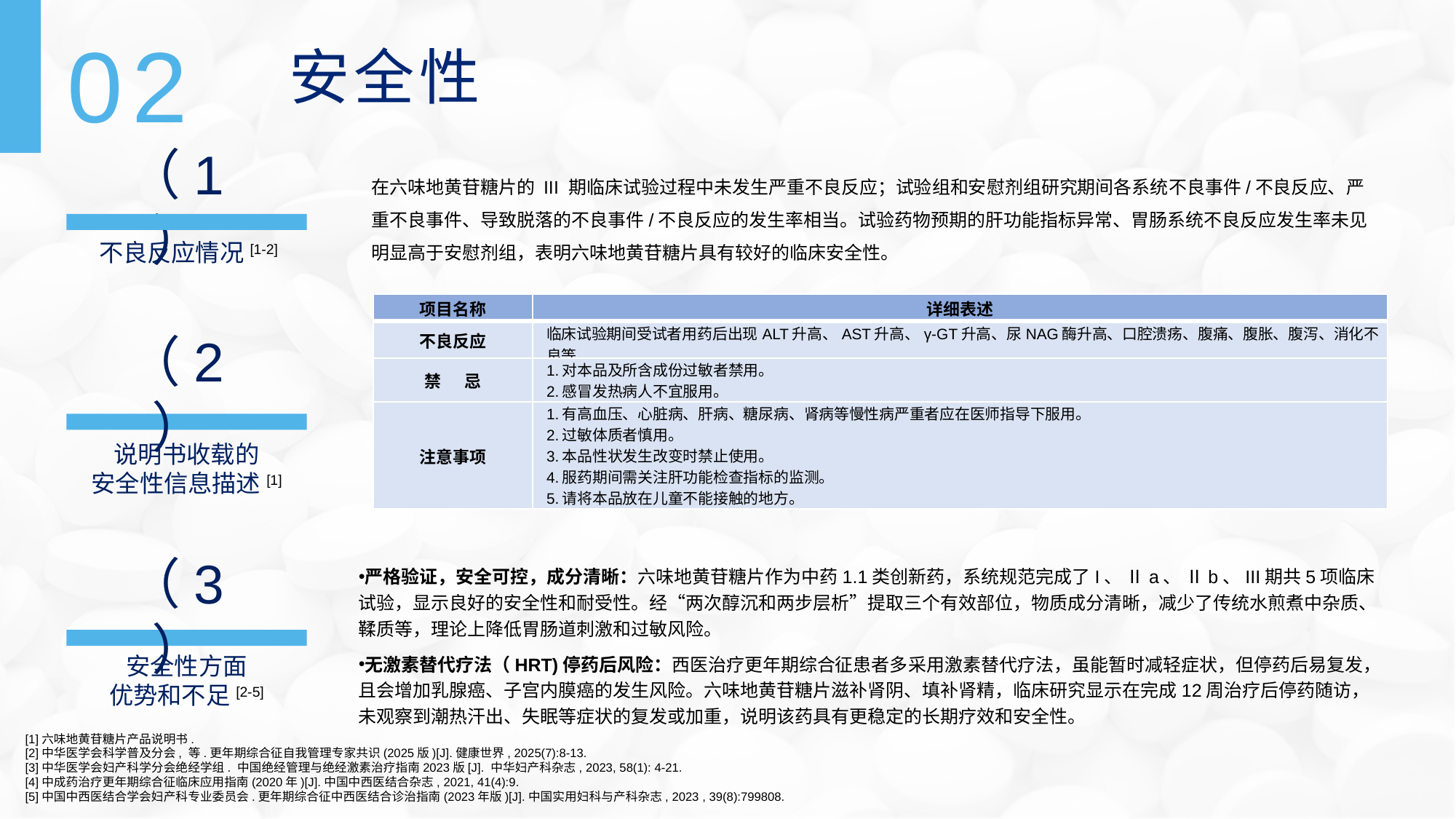

02
安全性
（1）
在六味地黄苷糖片的 III 期临床试验过程中未发生严重不良反应；试验组和安慰剂组研究期间各系统不良事件/不良反应、严重不良事件、导致脱落的不良事件/不良反应的发生率相当。试验药物预期的肝功能指标异常、胃肠系统不良反应发生率未见明显高于安慰剂组，表明六味地黄苷糖片具有较好的临床安全性。

不良反应情况[1-2]
| 项目名称 | 详细表述 |
| --- | --- |
| 不良反应 | 临床试验期间受试者用药后出现ALT升高、AST升高、γ-GT升高、尿NAG酶升高、口腔溃疡、腹痛、腹胀、腹泻、消化不良等。 |
| 禁 忌 | 1.对本品及所含成份过敏者禁用。 2.感冒发热病人不宜服用。 |
| 注意事项 | 1.有高血压、心脏病、肝病、糖尿病、肾病等慢性病严重者应在医师指导下服用。 2.过敏体质者慎用。 3.本品性状发生改变时禁止使用。 4.服药期间需关注肝功能检查指标的监测。 5.请将本品放在儿童不能接触的地方。 |
（2）

说明书收载的
安全性信息描述[1]
（3）
严格验证，安全可控，成分清晰：六味地黄苷糖片作为中药1.1类创新药，系统规范完成了I、 Ⅱa、 Ⅱb、III期共5项临床试验，显示良好的安全性和耐受性。经“两次醇沉和两步层析”提取三个有效部位，物质成分清晰，减少了传统水煎煮中杂质、鞣质等，理论上降低胃肠道刺激和过敏风险。
无激素替代疗法（HRT)停药后风险：西医治疗更年期综合征患者多采用激素替代疗法，虽能暂时减轻症状，但停药后易复发，且会增加乳腺癌、子宫内膜癌的发生风险。六味地黄苷糖片滋补肾阴、填补肾精，临床研究显示在完成12周治疗后停药随访，未观察到潮热汗出、失眠等症状的复发或加重，说明该药具有更稳定的长期疗效和安全性。

安全性方面
优势和不足[2-5]
[1]六味地黄苷糖片产品说明书.
[2]中华医学会科学普及分会, 等.更年期综合征自我管理专家共识(2025版)[J].健康世界, 2025(7):8-13.
[3]中华医学会妇产科学分会绝经学组. 中国绝经管理与绝经激素治疗指南2023版[J]. 中华妇产科杂志, 2023, 58(1): 4-21.
[4]中成药治疗更年期综合征临床应用指南(2020年)[J].中国中西医结合杂志, 2021, 41(4):9.
[5]中国中西医结合学会妇产科专业委员会.更年期综合征中西医结合诊治指南(2023年版)[J].中国实用妇科与产科杂志, 2023 , 39(8):799808.
7